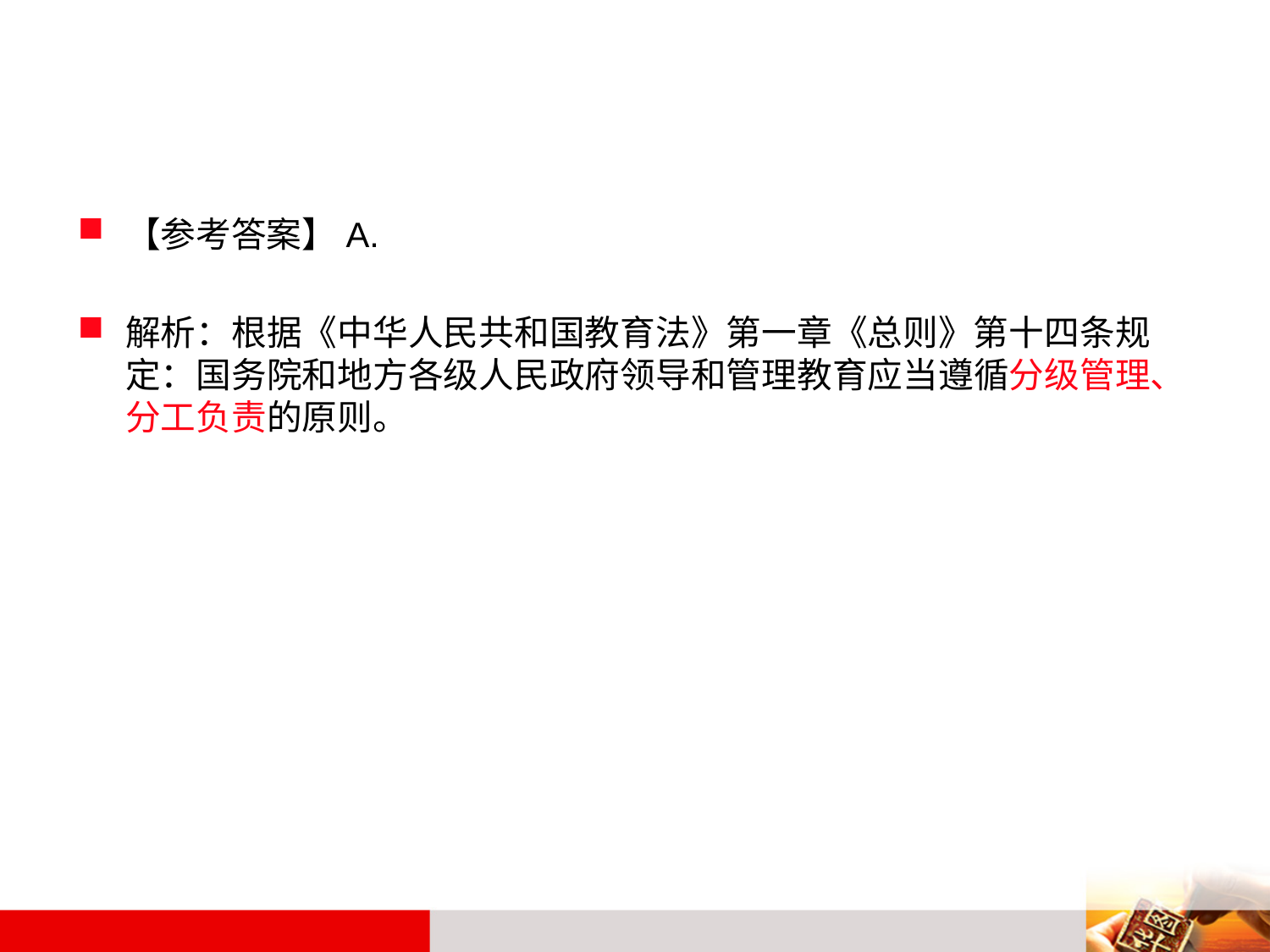

#

【参考答案】A.

解析：根据《中华人民共和国教育法》第一章《总则》第十四条规定：国务院和地方各级人民政府领导和管理教育应当遵循分级管理、分工负责的原则。